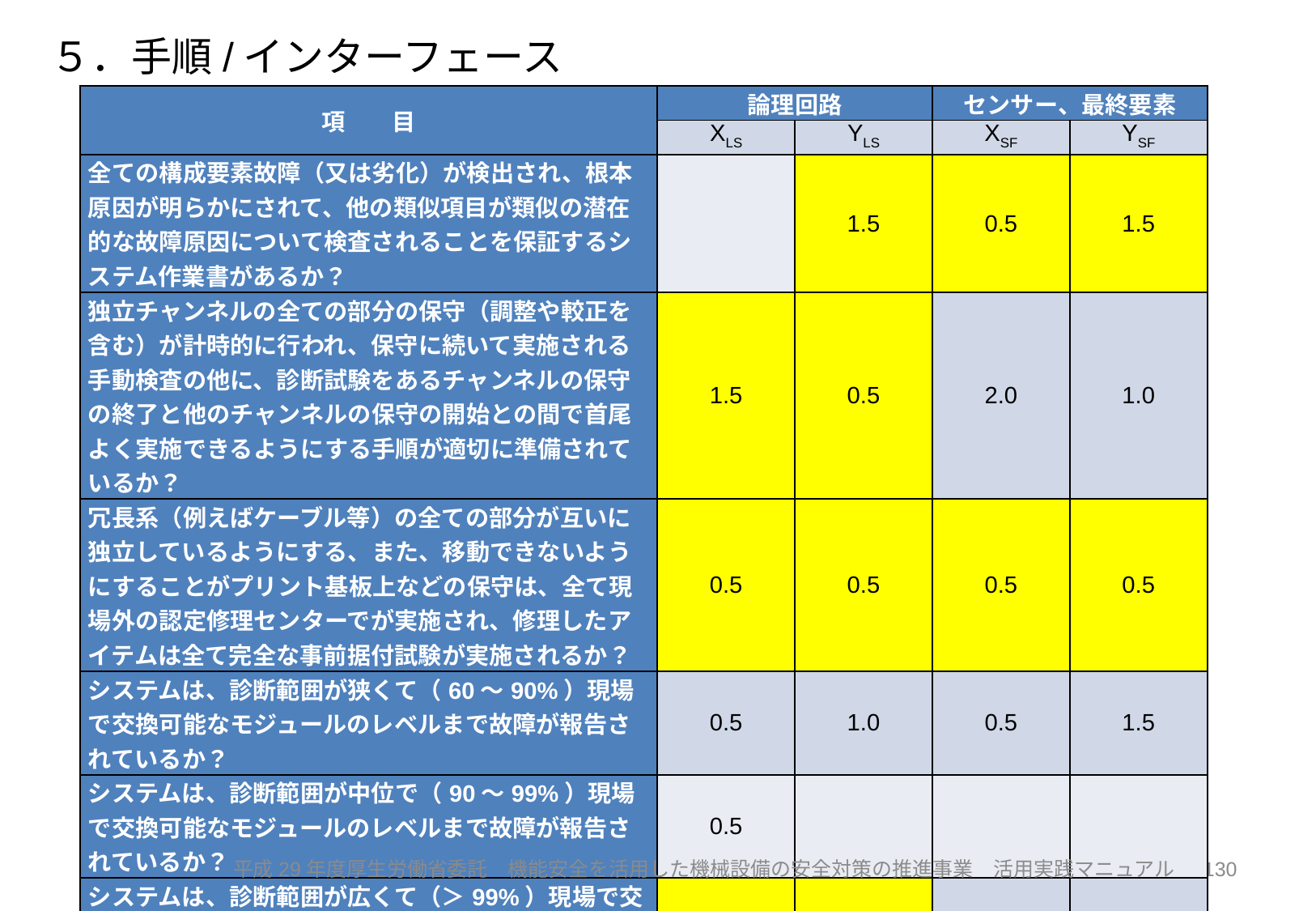

５．手順/インターフェース
| 項　　目 | 論理回路 |  | センサー、最終要素 |  |
| --- | --- | --- | --- | --- |
|  | XLS | YLS | XSF | YSF |
| 全ての構成要素故障（又は劣化）が検出され、根本原因が明らかにされて、他の類似項目が類似の潜在的な故障原因について検査されることを保証するシステム作業書があるか？ |  | 1.5 | 0.5 | 1.5 |
| 独立チャンネルの全ての部分の保守（調整や較正を含む）が計時的に行われ、保守に続いて実施される手動検査の他に、診断試験をあるチャンネルの保守の終了と他のチャンネルの保守の開始との間で首尾よく実施できるようにする手順が適切に準備されているか？ | 1.5 | 0.5 | 2.0 | 1.0 |
| 冗長系（例えばケーブル等）の全ての部分が互いに独立しているようにする、また、移動できないようにすることがプリント基板上などの保守は、全て現場外の認定修理センターでが実施され、修理したアイテムは全て完全な事前据付試験が実施されるか？ | 0.5 | 0.5 | 0.5 | 0.5 |
| システムは、診断範囲が狭くて（60～90%）現場で交換可能なモジュールのレベルまで故障が報告されているか？ | 0.5 | 1.0 | 0.5 | 1.5 |
| システムは、診断範囲が中位で（90～99%）現場で交換可能なモジュールのレベルまで故障が報告されているか？ | 0.5 |  |  |  |
| システムは、診断範囲が広くて（＞99%）現場で交換可能なモジュールのレベルまで故障が報告されているか？ | 1.5 | 1.0 |  |  |
| システムの診断試験では、現場で交換可能なモジュールのレベルまで故障が報告されているか？ | 2.5 | 1.5 | 1.0 | 1.0 |
130
平成29年度厚生労働省委託　機能安全を活用した機械設備の安全対策の推進事業　活用実践マニュアル